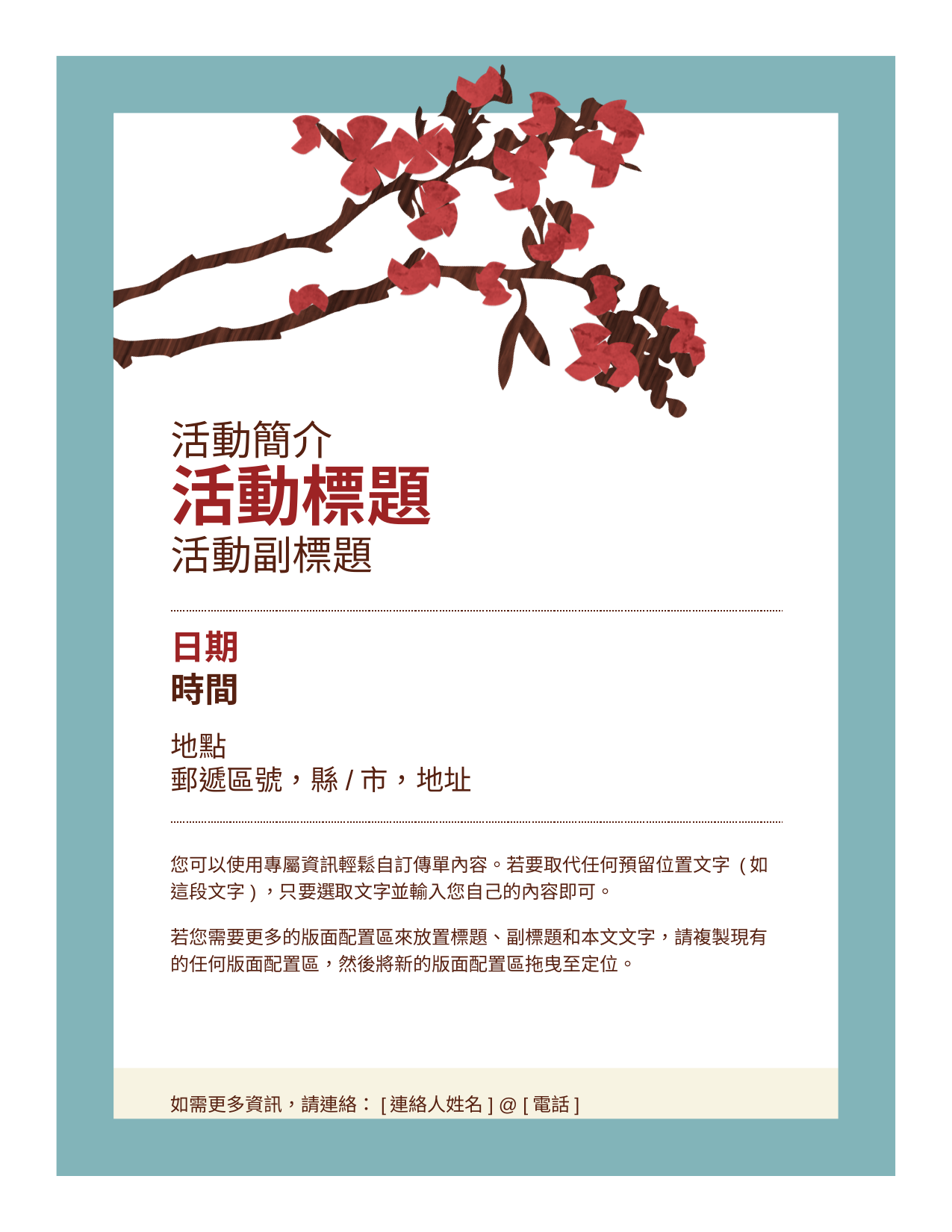

活動簡介
活動標題
活動副標題
日期
時間
地點
郵遞區號，縣/市，地址
您可以使用專屬資訊輕鬆自訂傳單內容。若要取代任何預留位置文字 (如這段文字)，只要選取文字並輸入您自己的內容即可。
若您需要更多的版面配置區來放置標題、副標題和本文文字，請複製現有的任何版面配置區，然後將新的版面配置區拖曳至定位。
如需更多資訊，請連絡：[連絡人姓名] @ [電話]